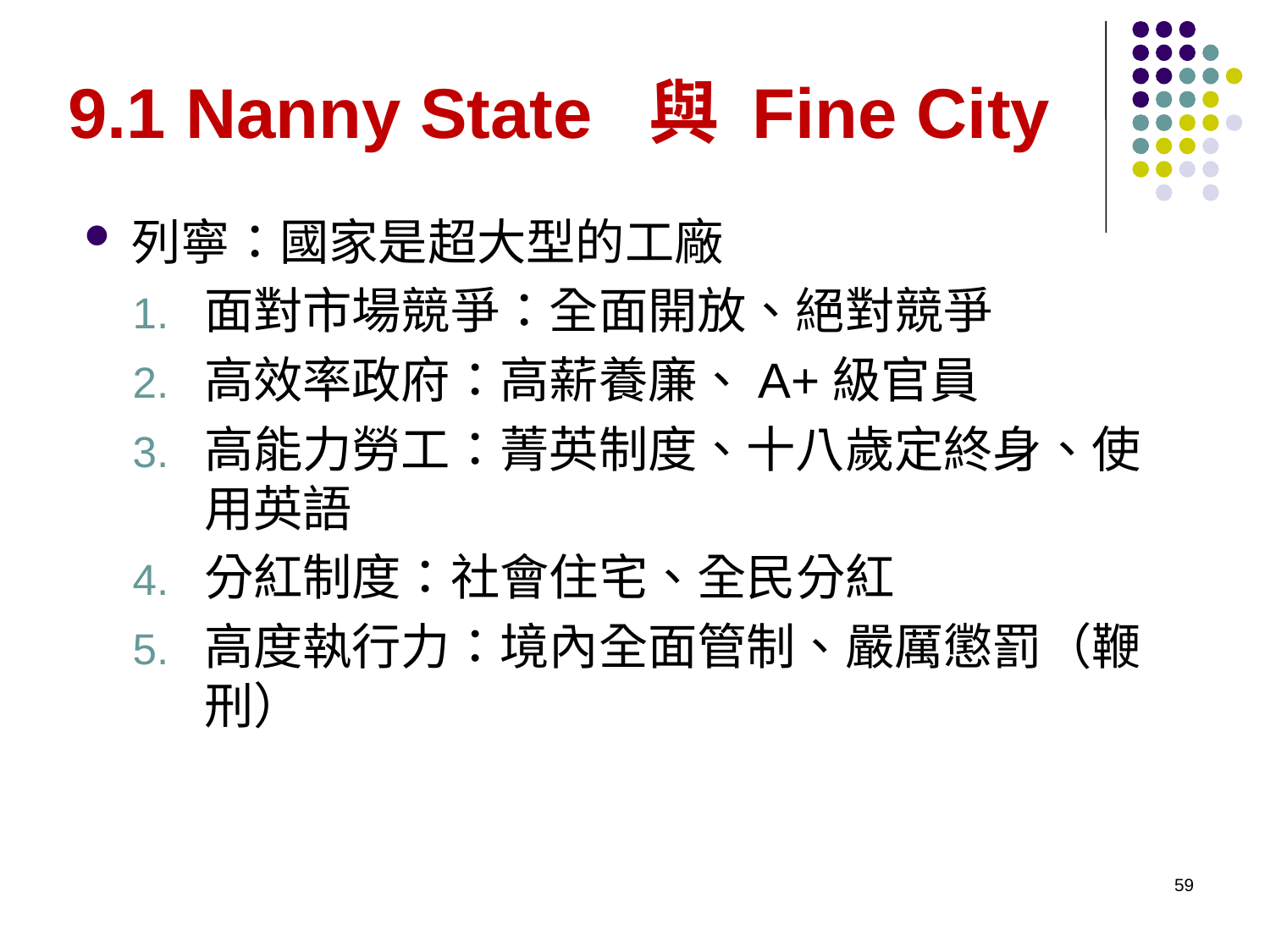

# 9.1 Nanny State  與 Fine City
列寧：國家是超大型的工廠
面對市場競爭：全面開放、絕對競爭
高效率政府：高薪養廉、A+級官員
高能力勞工：菁英制度、十八歲定終身、使用英語
分紅制度：社會住宅、全民分紅
高度執行力：境內全面管制、嚴厲懲罰（鞭刑）

59